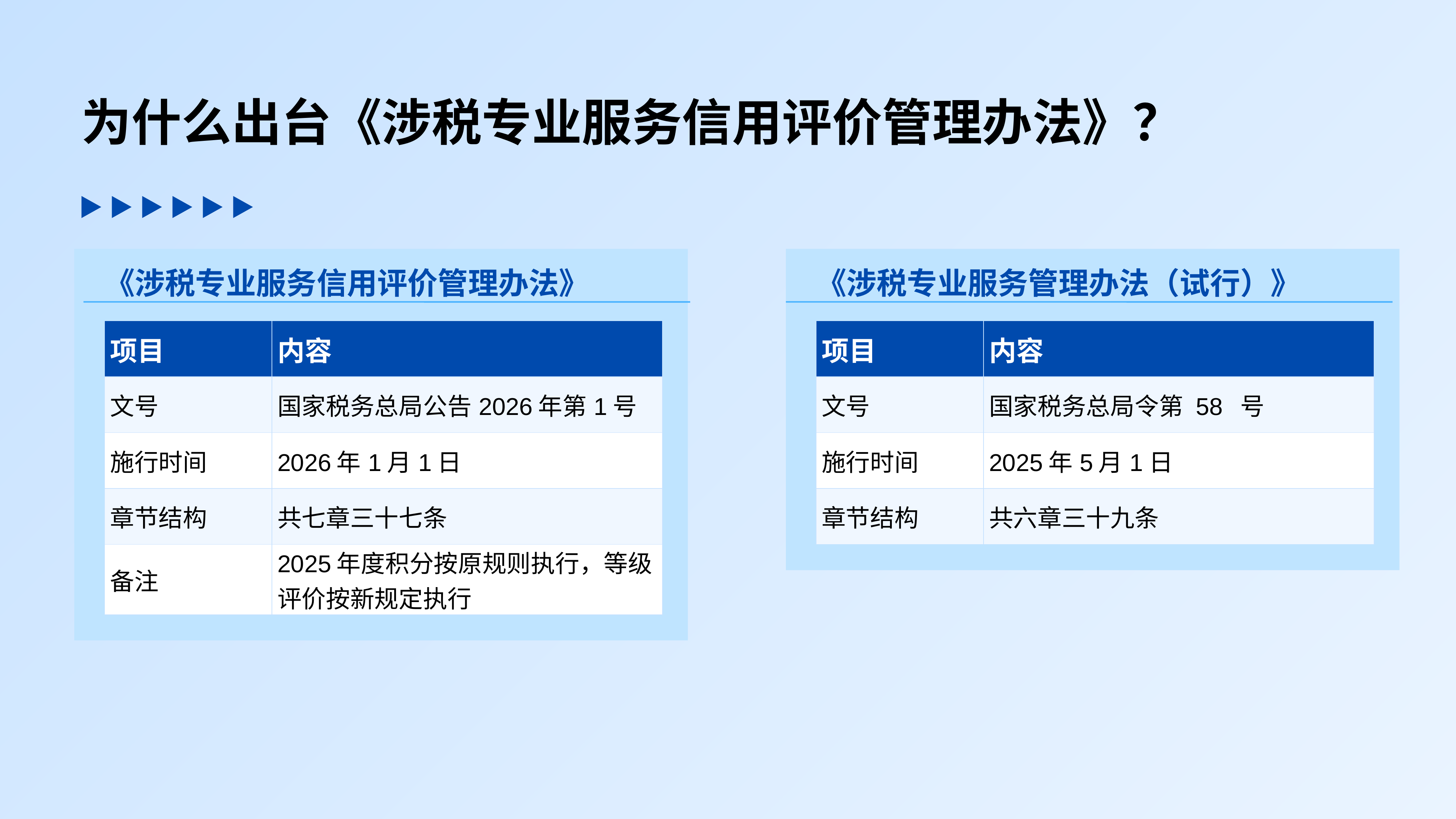

为什么出台《涉税专业服务信用评价管理办法》？

《涉税专业服务信用评价管理办法》
《涉税专业服务管理办法（试行）》

| 项目 | 内容 |
| --- | --- |
| 文号 | 国家税务总局公告2026年第1号 |
| 施行时间 | 2026年1月1日 |
| 章节结构 | 共七章三十七条 |
| 备注 | 2025年度积分按原规则执行，等级评价按新规定执行 |
| 项目 | 内容 |
| --- | --- |
| 文号 | 国家税务总局令第 58 号 |
| 施行时间 | 2025年5月1日 |
| 章节结构 | 共六章三十九条 |